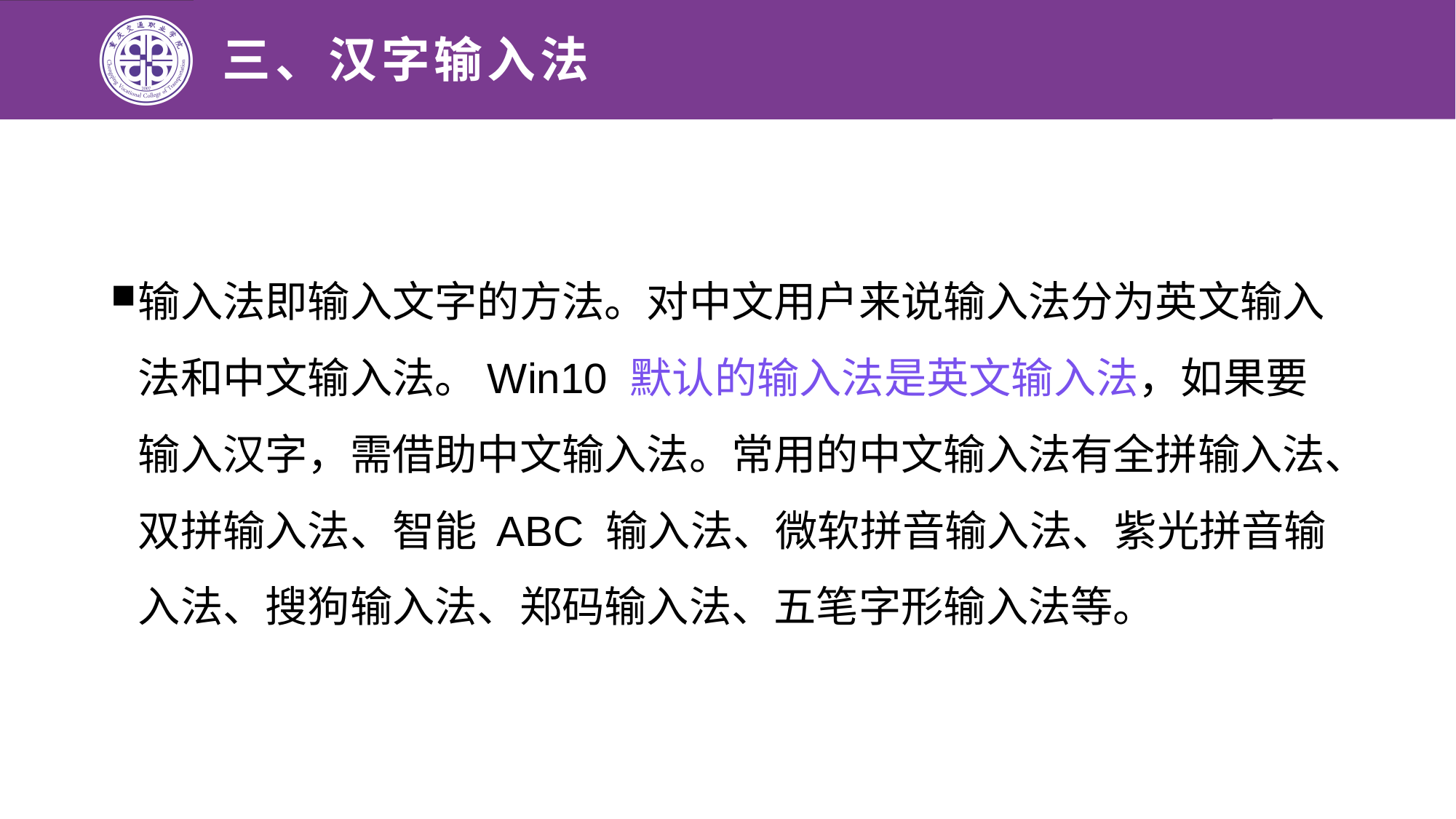

# 三、汉字输入法
输入法即输入文字的方法。对中文用户来说输入法分为英文输入法和中文输入法。Win10 默认的输入法是英文输入法，如果要输入汉字，需借助中文输入法。常用的中文输入法有全拼输入法、双拼输入法、智能 ABC 输入法、微软拼音输入法、紫光拼音输入法、搜狗输入法、郑码输入法、五笔字形输入法等。